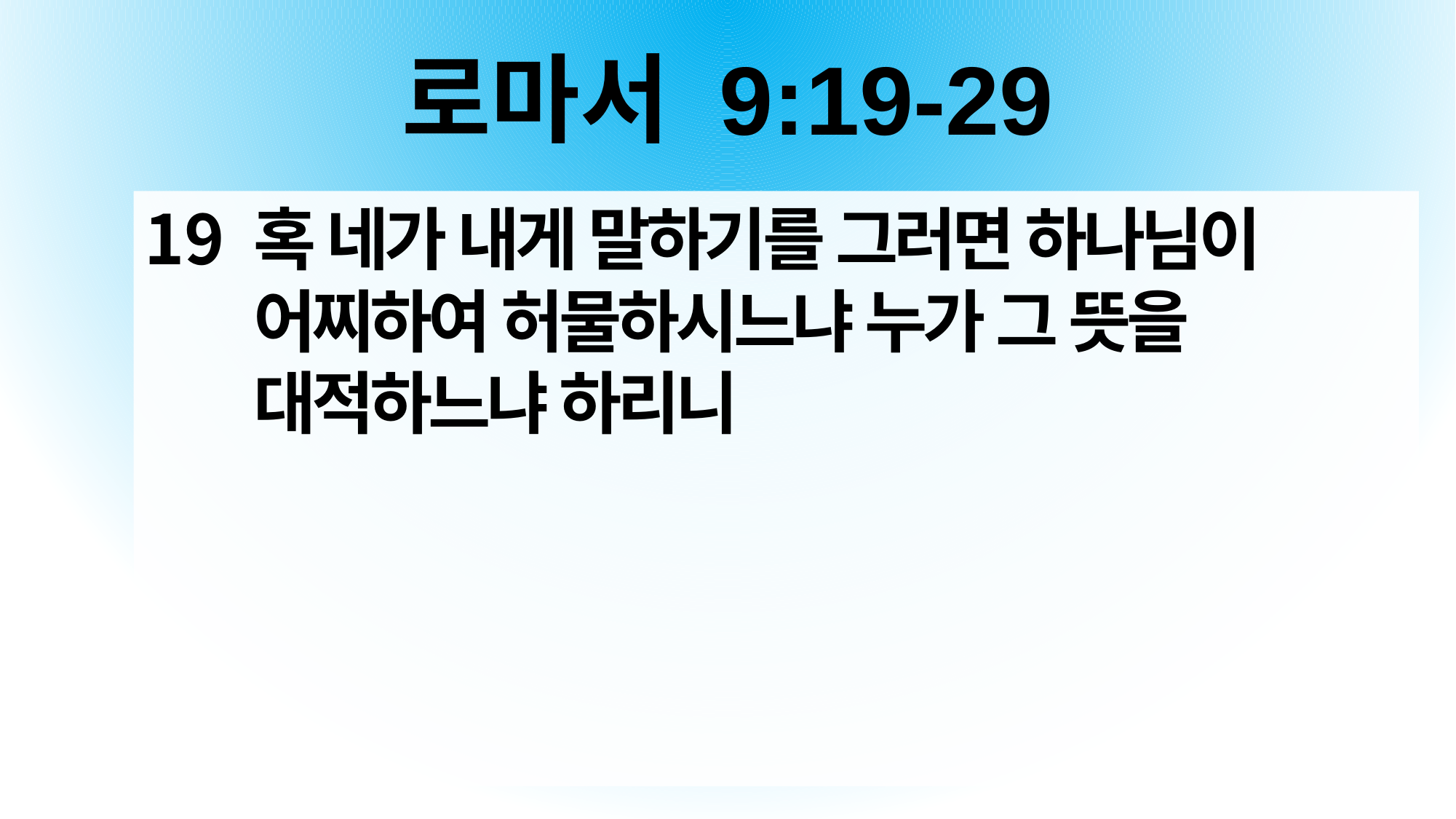

# 로마서 9:19-29
혹 네가 내게 말하기를 그러면 하나님이 어찌하여 허물하시느냐 누가 그 뜻을 대적하느냐 하리니